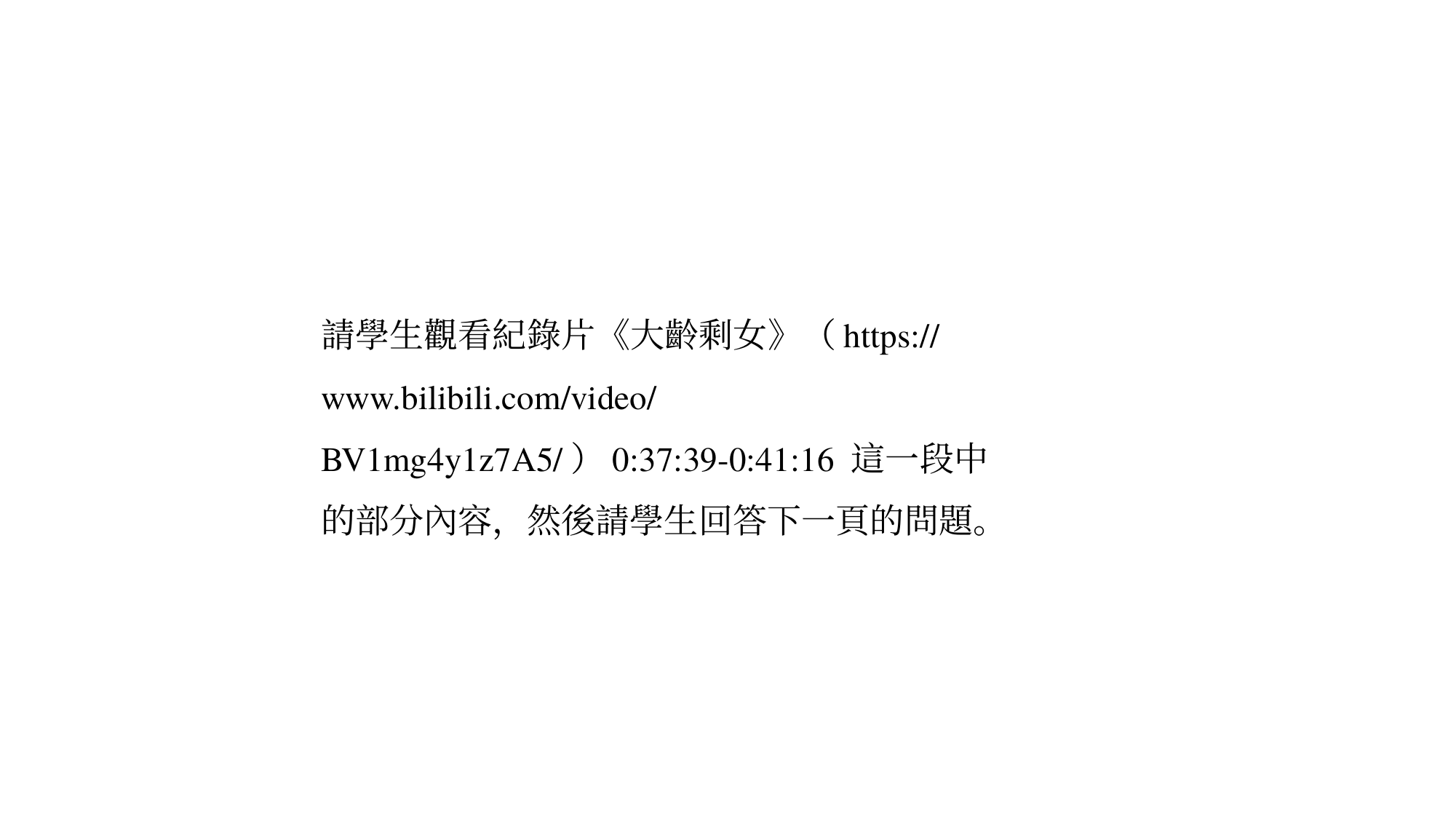

#
請學生觀看紀錄片《大齡剩女》（https://www.bilibili.com/video/BV1mg4y1z7A5/）0:37:39-0:41:16 這一段中的部分內容，然後請學生回答下一頁的問題。